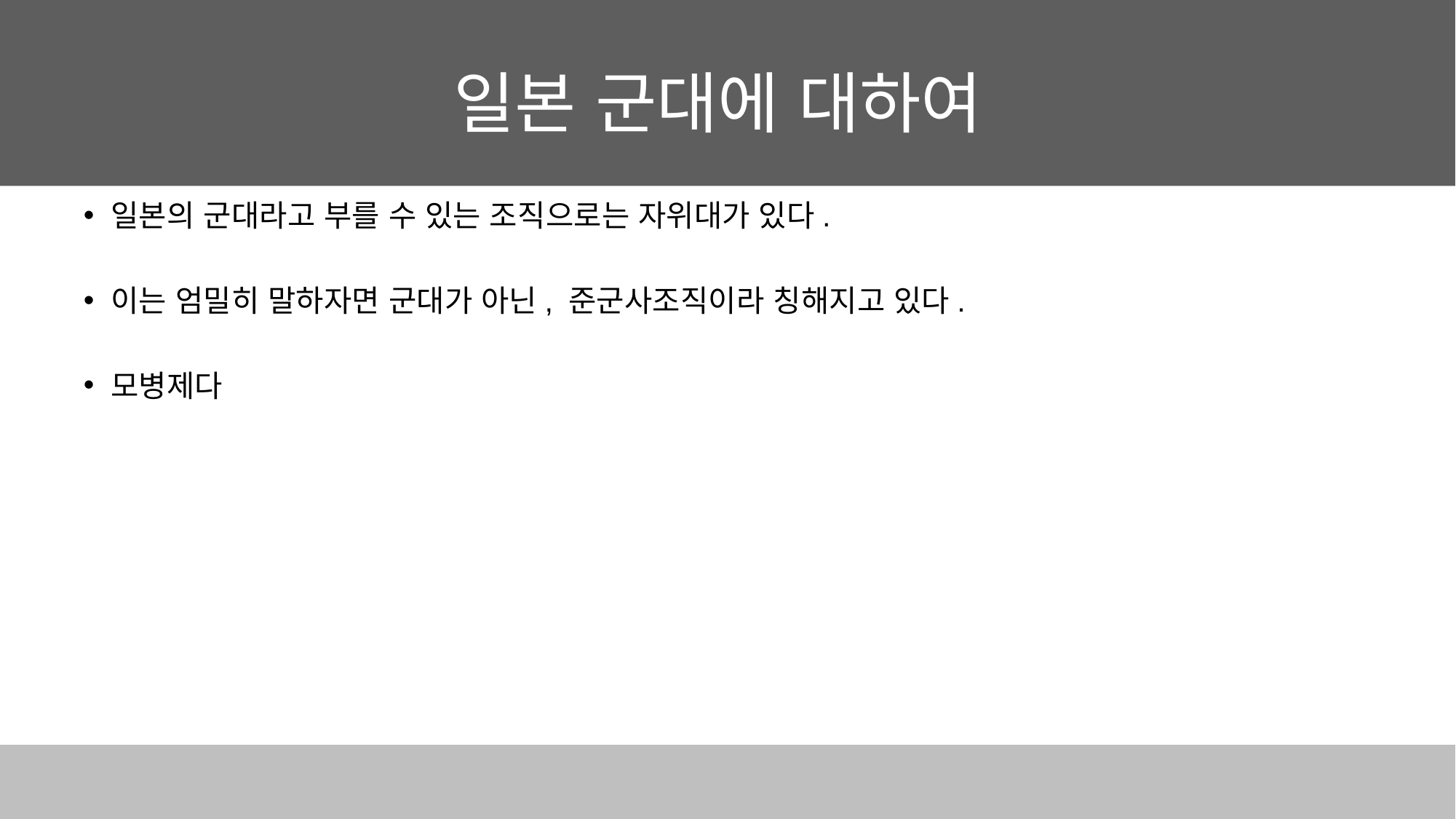

# 일본 군대에 대하여
일본의 군대라고 부를 수 있는 조직으로는 자위대가 있다.

이는 엄밀히 말하자면 군대가 아닌, 준군사조직이라 칭해지고 있다.

모병제다